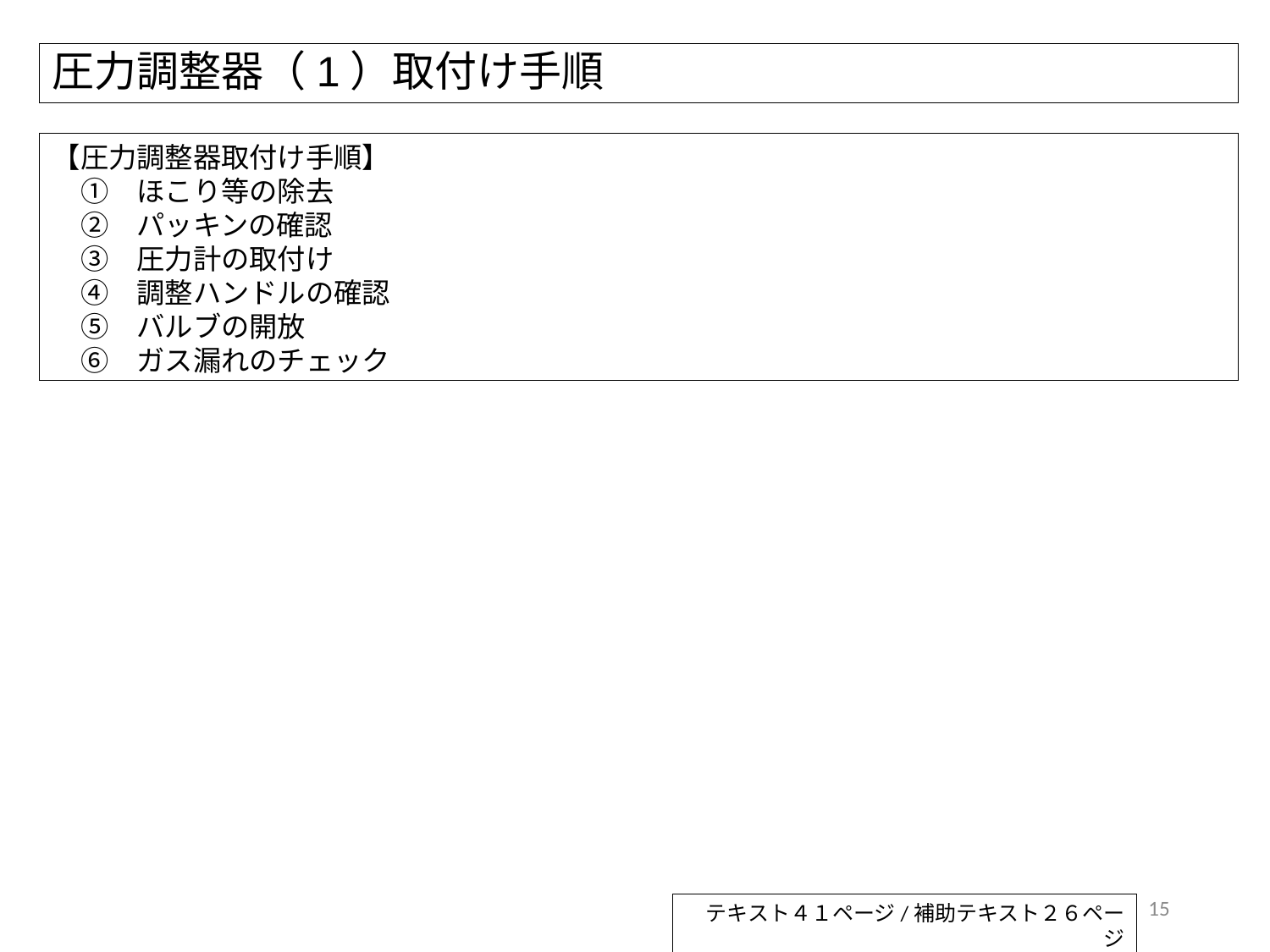

# 圧力調整器（1）取付け手順
【圧力調整器取付け手順】
　①　ほこり等の除去
　②　パッキンの確認
　③　圧力計の取付け
　④　調整ハンドルの確認
　⑤　バルブの開放
　⑥　ガス漏れのチェック
15
テキスト４１ページ/補助テキスト２６ページ